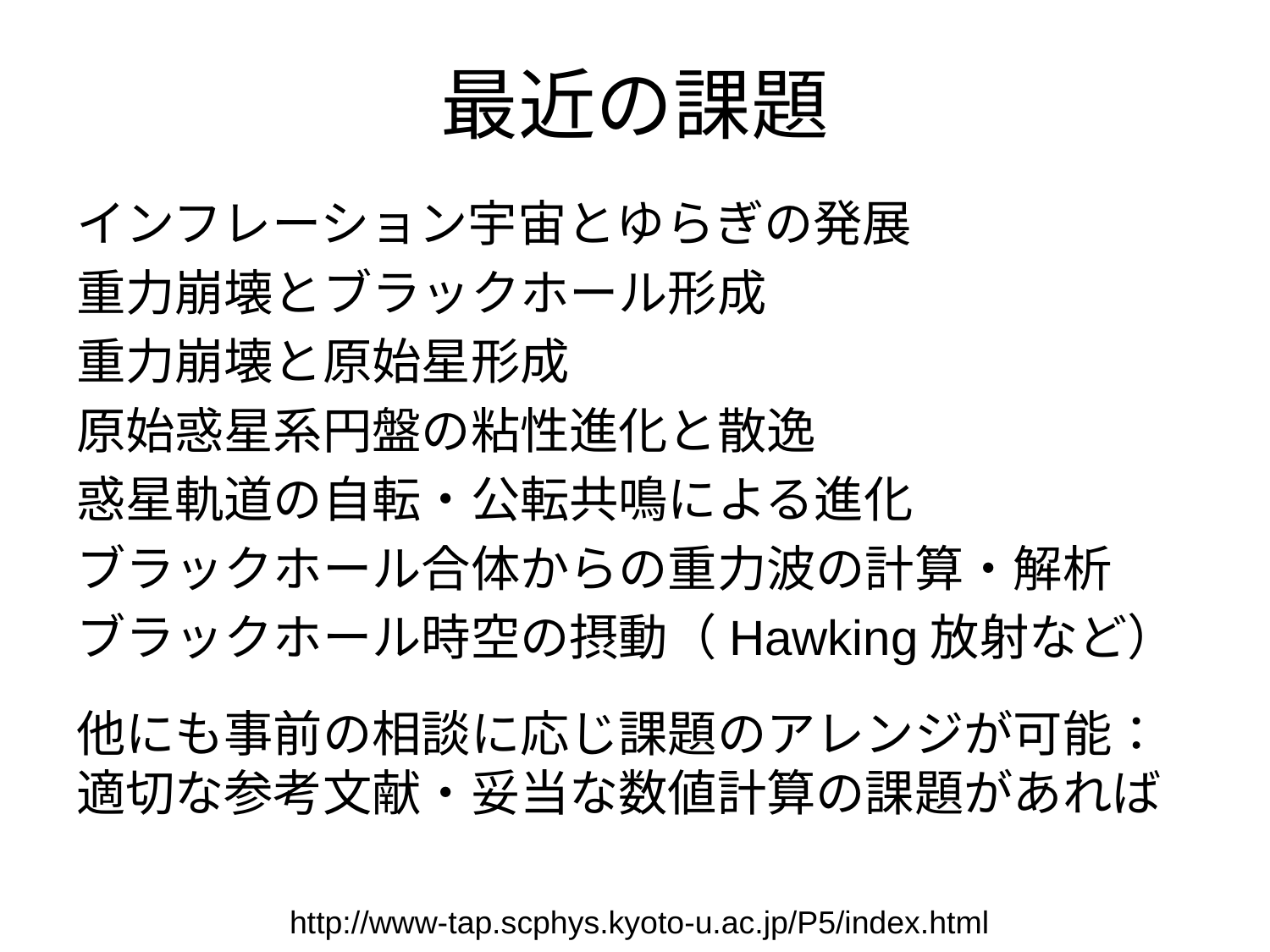

# 最近の課題
インフレーション宇宙とゆらぎの発展
重力崩壊とブラックホール形成
重力崩壊と原始星形成
原始惑星系円盤の粘性進化と散逸
惑星軌道の自転・公転共鳴による進化
ブラックホール合体からの重力波の計算・解析
ブラックホール時空の摂動（Hawking放射など）

他にも事前の相談に応じ課題のアレンジが可能：適切な参考文献・妥当な数値計算の課題があれば
http://www-tap.scphys.kyoto-u.ac.jp/P5/index.html